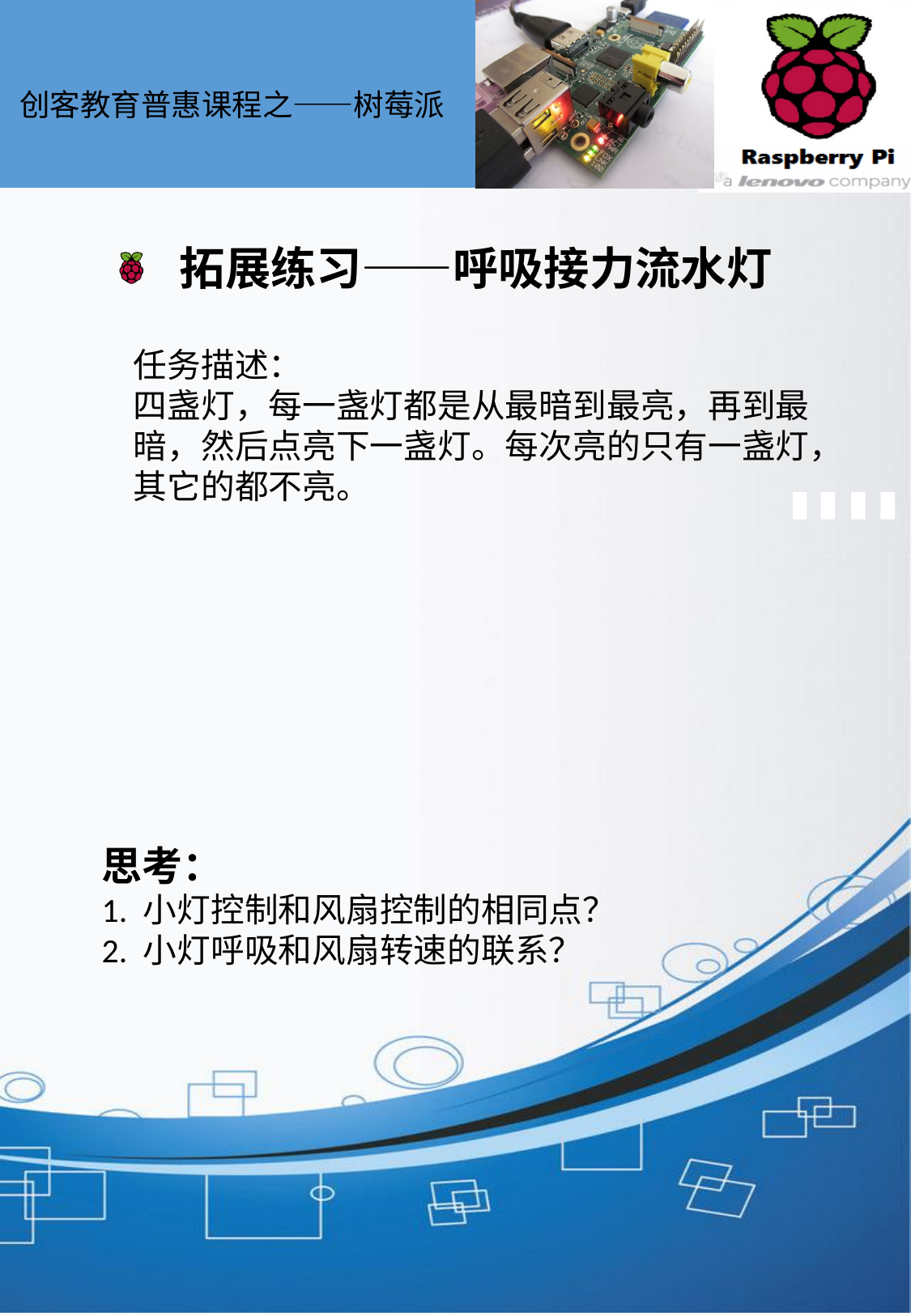

创客教育普惠课程之——树莓派
拓展练习——呼吸接力流水灯
任务描述：
四盏灯，每一盏灯都是从最暗到最亮，再到最暗，然后点亮下一盏灯。每次亮的只有一盏灯，其它的都不亮。
思考：
1. 小灯控制和风扇控制的相同点？
2. 小灯呼吸和风扇转速的联系？